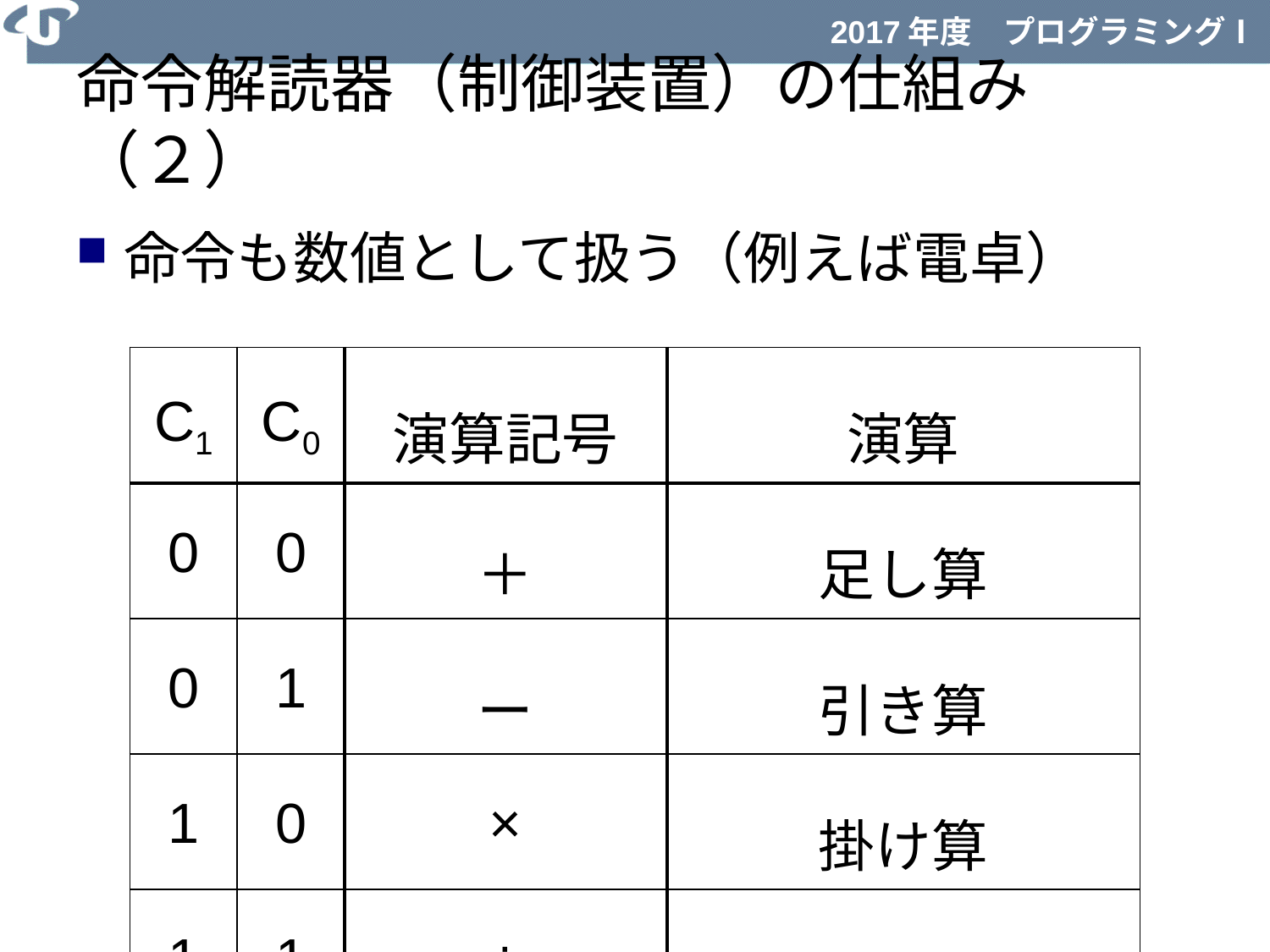

# 命令解読器（制御装置）の仕組み（２）
命令も数値として扱う（例えば電卓）
| C1 | C0 | 演算記号 | 演算 |
| --- | --- | --- | --- |
| 0 | 0 | ＋ | 足し算 |
| 0 | 1 | ー | 引き算 |
| 1 | 0 | × | 掛け算 |
| 1 | 1 | ÷ | 割り算 |